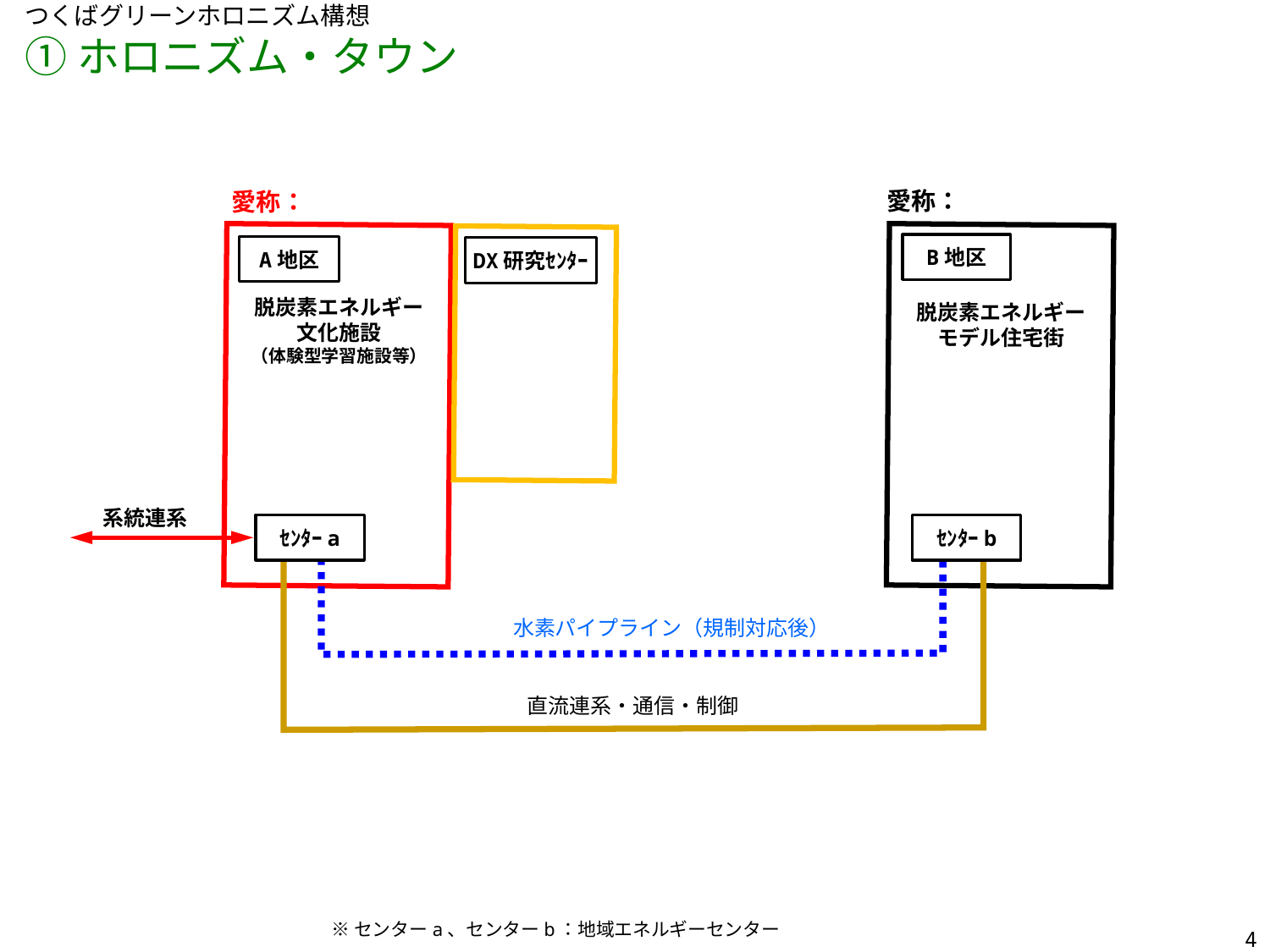

つくばグリーンホロニズム構想
①ホロニズム・タウン
愛称：
愛称：

B地区
A地区
DX研究ｾﾝﾀｰ
脱炭素エネルギー
モデル住宅街
脱炭素エネルギー
文化施設
（体験型学習施設等）
系統連系
ｾﾝﾀｰa
ｾﾝﾀｰb

水素パイプライン（規制対応後）
直流連系・通信・制御
※センターa、センターb：地域エネルギーセンター
4